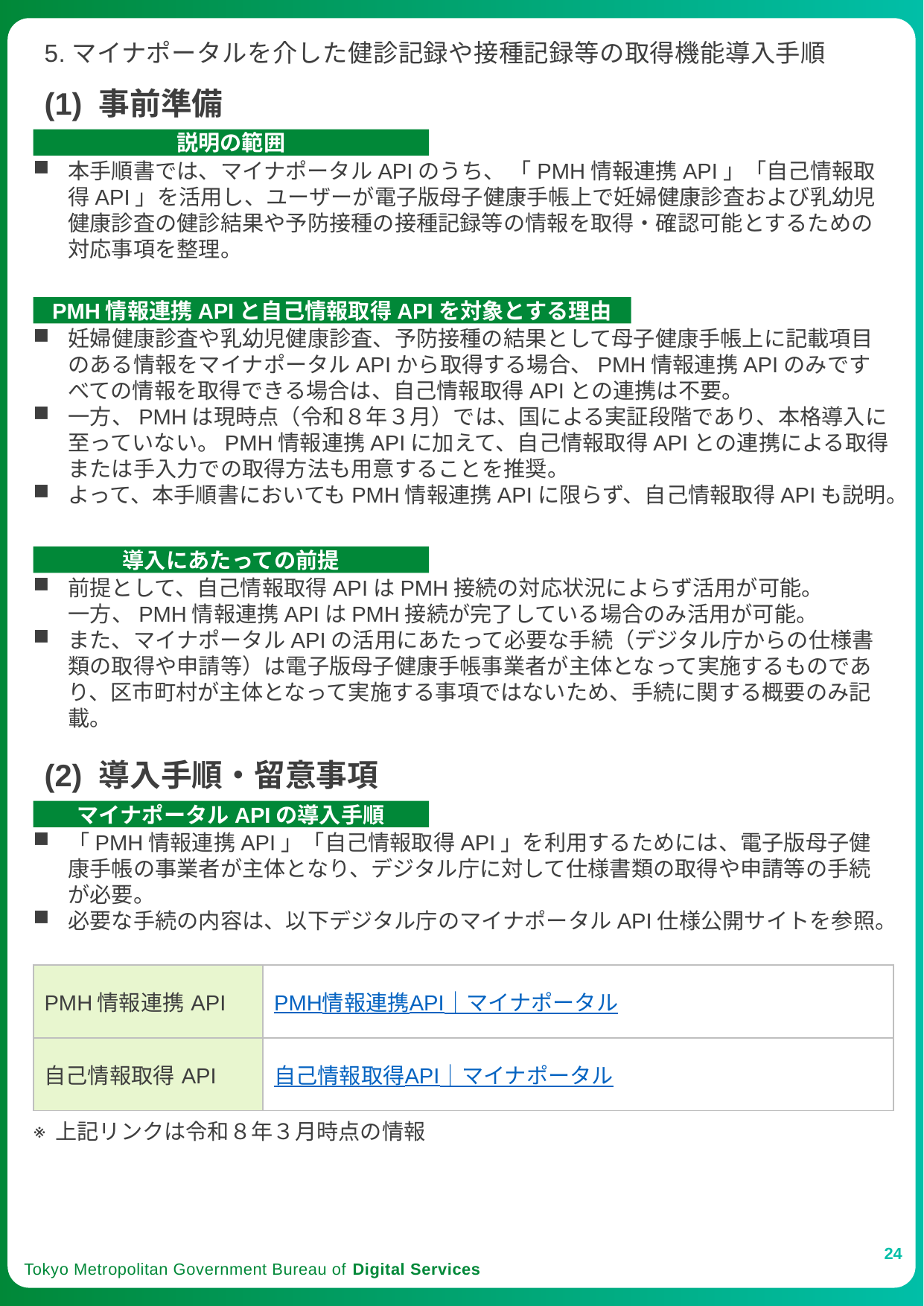

5.マイナポータルを介した健診記録や接種記録等の取得機能導入手順
(1) 事前準備
説明の範囲
本手順書では、マイナポータルAPIのうち、 「PMH情報連携API」「自己情報取得API」を活用し、ユーザーが電子版母子健康手帳上で妊婦健康診査および乳幼児健康診査の健診結果や予防接種の接種記録等の情報を取得・確認可能とするための対応事項を整理。
PMH情報連携APIと自己情報取得APIを対象とする理由
妊婦健康診査や乳幼児健康診査、予防接種の結果として母子健康手帳上に記載項目のある情報をマイナポータルAPIから取得する場合、PMH情報連携APIのみですべての情報を取得できる場合は、自己情報取得APIとの連携は不要。
一方、PMHは現時点（令和８年３月）では、国による実証段階であり、本格導入に至っていない。PMH情報連携APIに加えて、自己情報取得APIとの連携による取得または手入力での取得方法も用意することを推奨。
よって、本手順書においてもPMH情報連携APIに限らず、自己情報取得APIも説明。

導入にあたっての前提
前提として、自己情報取得APIはPMH接続の対応状況によらず活用が可能。
一方、PMH情報連携APIはPMH接続が完了している場合のみ活用が可能。
また、マイナポータルAPIの活用にあたって必要な手続（デジタル庁からの仕様書類の取得や申請等）は電子版母子健康手帳事業者が主体となって実施するものであり、区市町村が主体となって実施する事項ではないため、手続に関する概要のみ記載。
(2) 導入手順・留意事項
マイナポータルAPIの導入手順
「PMH情報連携API」「自己情報取得API」を利用するためには、電子版母子健康手帳の事業者が主体となり、デジタル庁に対して仕様書類の取得や申請等の手続が必要。
必要な手続の内容は、以下デジタル庁のマイナポータルAPI仕様公開サイトを参照。
| PMH情報連携API | PMH情報連携API｜マイナポータル |
| --- | --- |
| 自己情報取得API | 自己情報取得API｜マイナポータル |
上記リンクは令和８年３月時点の情報
24